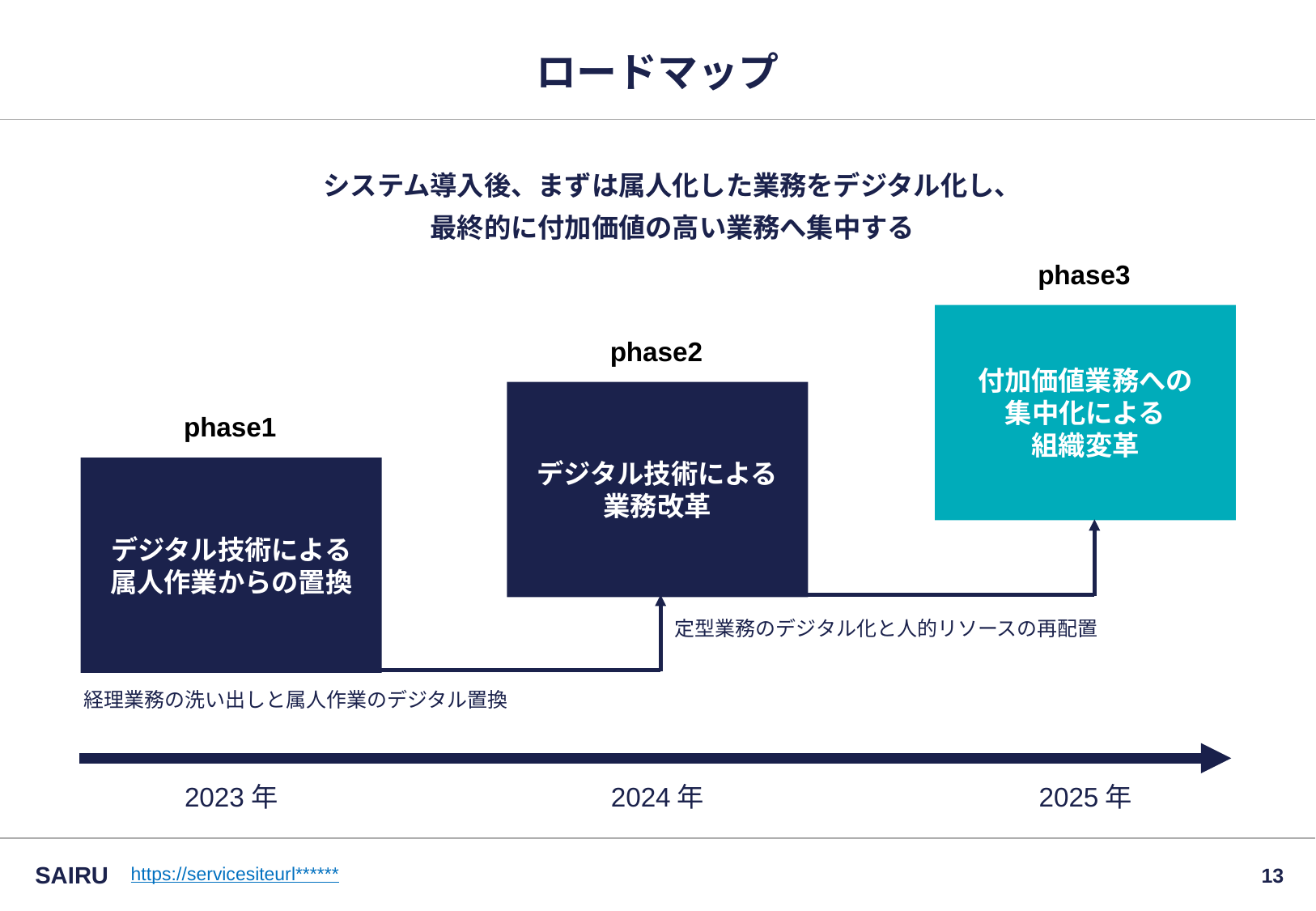

# ロードマップ
システム導入後、まずは属人化した業務をデジタル化し、
最終的に付加価値の高い業務へ集中する
phase3
付加価値業務への
集中化による
組織変革
phase2
デジタル技術による
業務改革
phase1
デジタル技術による
属人作業からの置換
定型業務のデジタル化と人的リソースの再配置
経理業務の洗い出しと属人作業のデジタル置換
2023年
2024年
2025年
SAIRU
13
https://servicesiteurl******